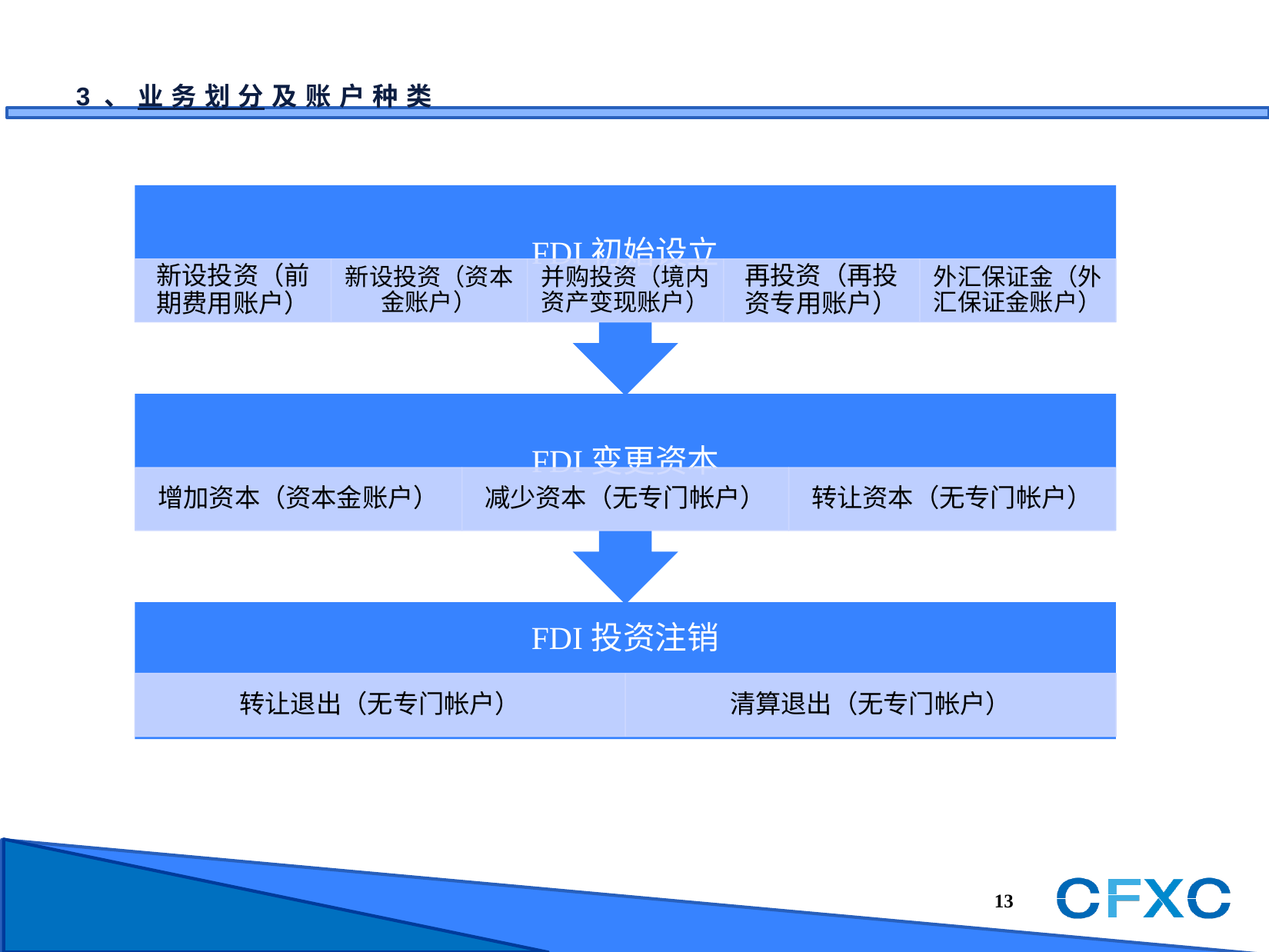

3、业务划分及账户种类
FDI投资注销
转让退出（无专门帐户）
清算退出（无专门帐户）
FDI变更资本
增加资本（资本金账户）
减少资本（无专门帐户）
转让资本（无专门帐户）
FDI初始设立
新设投资（前期费用账户）
新设投资（资本金账户）
并购投资（境内资产变现账户）
再投资（再投资专用账户）
外汇保证金（外汇保证金账户）
13